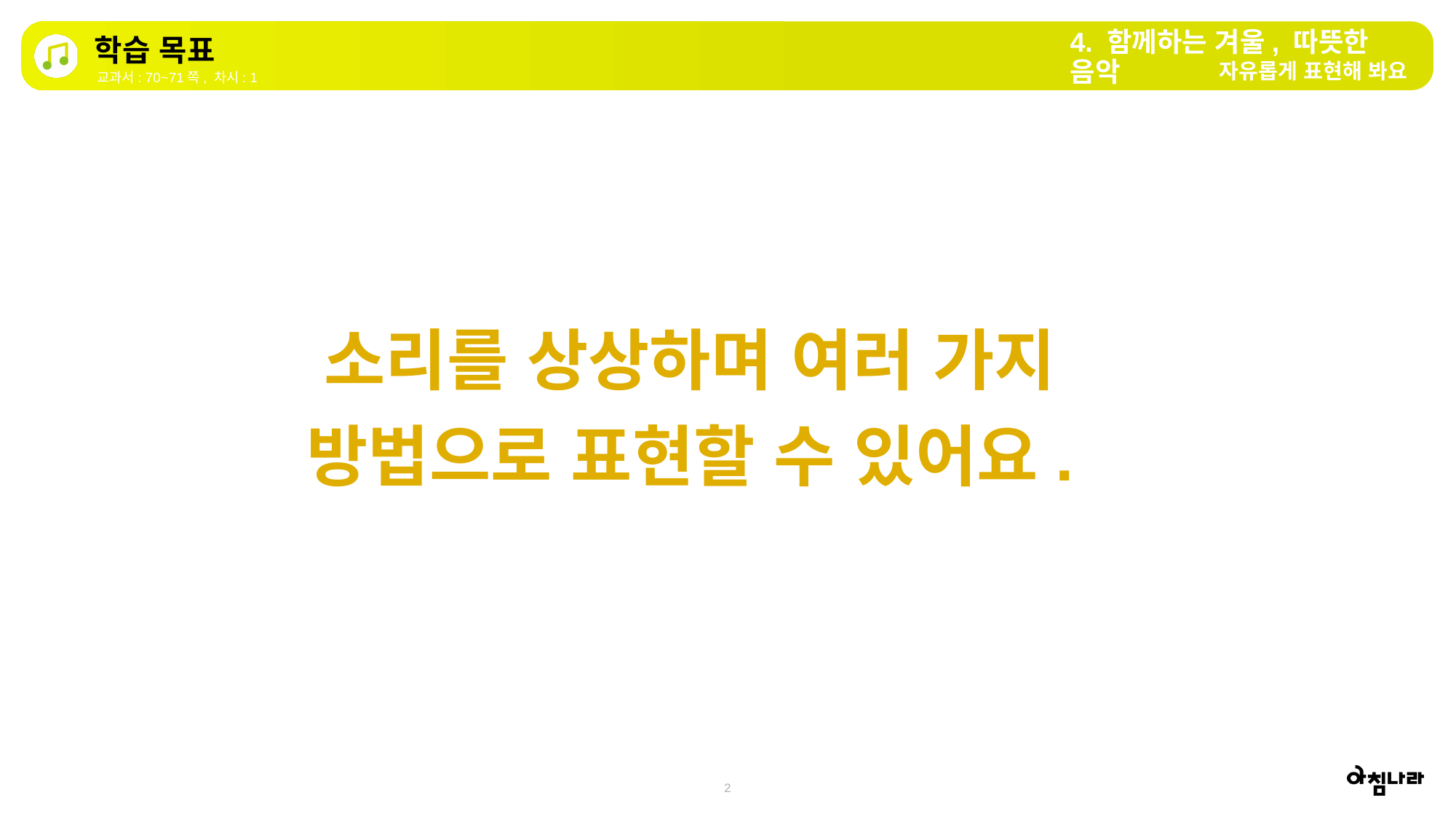

4. 함께하는 겨울, 따뜻한 음악
학습 목표
자유롭게 표현해 봐요
교과서: 70~71쪽, 차시: 1
소리를 상상하며 여러 가지 방법으로 표현할 수 있어요.
2